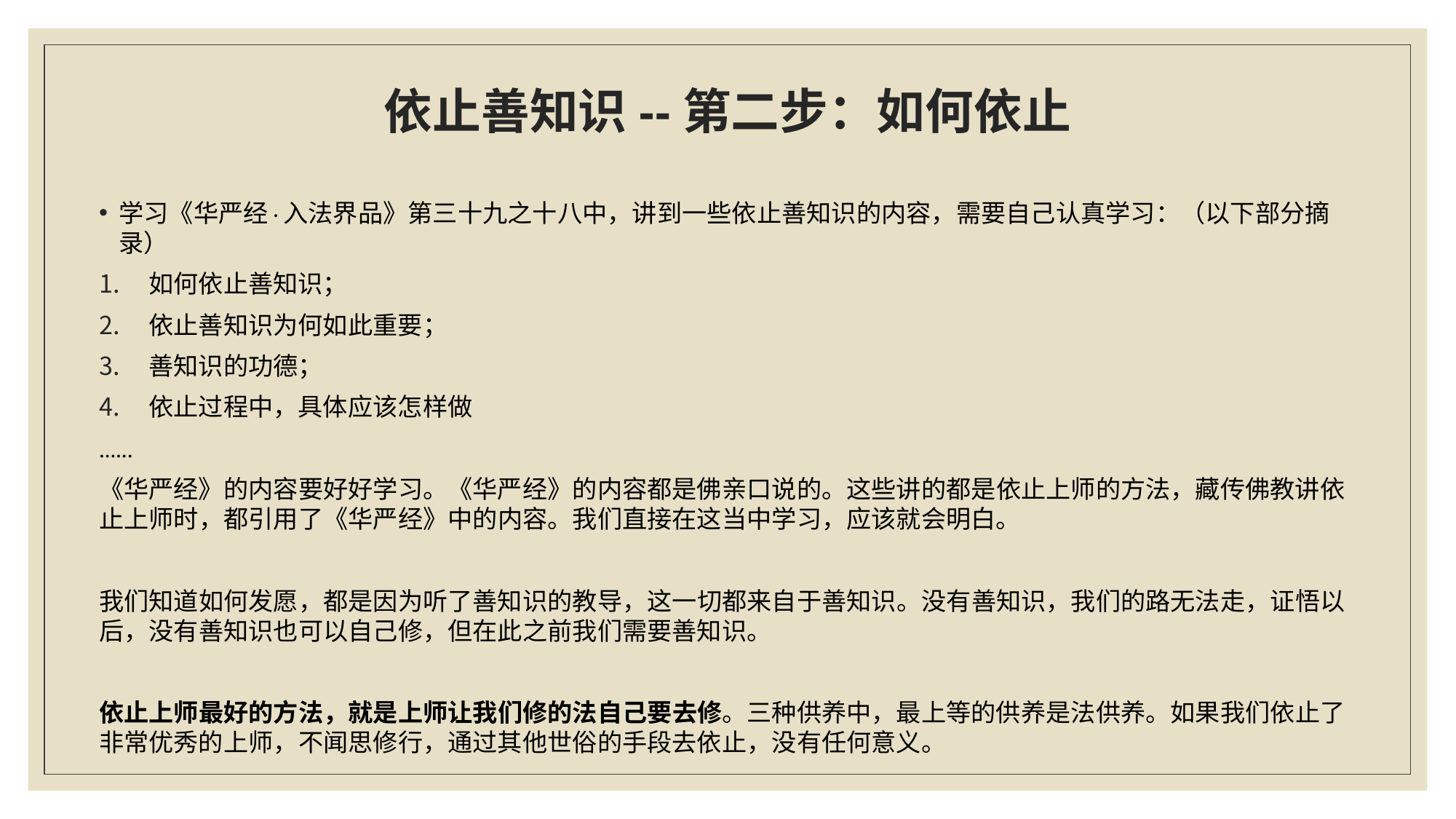

# 依止善知识--第二步：如何依止

学习《华严经·入法界品》第三十九之十八中，讲到一些依止善知识的内容，需要自己认真学习：（以下部分摘录）
如何依止善知识；
依止善知识为何如此重要；
善知识的功德；
依止过程中，具体应该怎样做
......
《华严经》的内容要好好学习。《华严经》的内容都是佛亲口说的。这些讲的都是依止上师的方法，藏传佛教讲依止上师时，都引用了《华严经》中的内容。我们直接在这当中学习，应该就会明白。

我们知道如何发愿，都是因为听了善知识的教导，这一切都来自于善知识。没有善知识，我们的路无法走，证悟以后，没有善知识也可以自己修，但在此之前我们需要善知识。

依止上师最好的方法，就是上师让我们修的法自己要去修。三种供养中，最上等的供养是法供养。如果我们依止了非常优秀的上师，不闻思修行，通过其他世俗的手段去依止，没有任何意义。